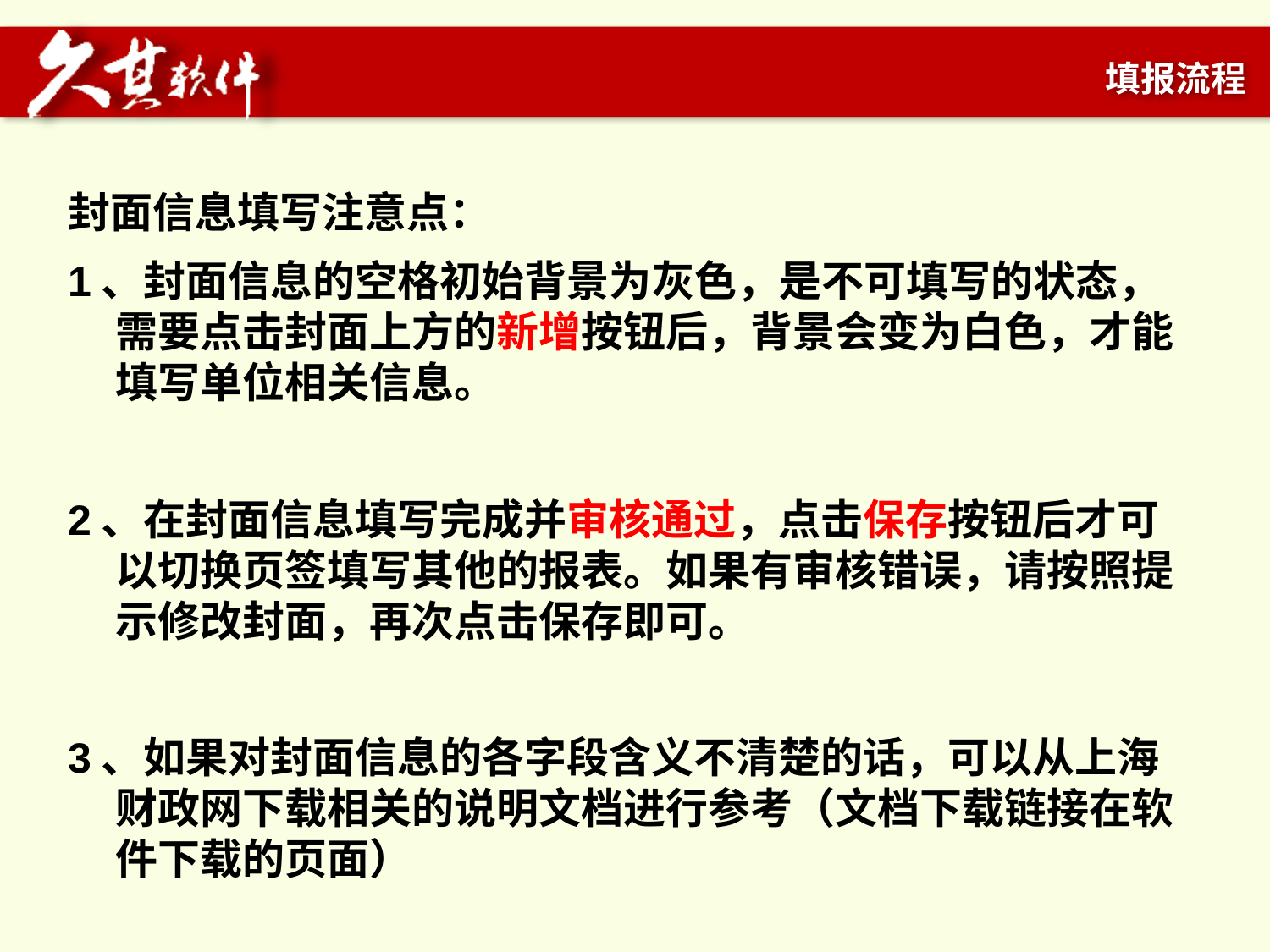

# 填报流程
封面信息填写注意点：
1、封面信息的空格初始背景为灰色，是不可填写的状态，需要点击封面上方的新增按钮后，背景会变为白色，才能填写单位相关信息。

2、在封面信息填写完成并审核通过，点击保存按钮后才可以切换页签填写其他的报表。如果有审核错误，请按照提示修改封面，再次点击保存即可。

3、如果对封面信息的各字段含义不清楚的话，可以从上海财政网下载相关的说明文档进行参考（文档下载链接在软件下载的页面）
12